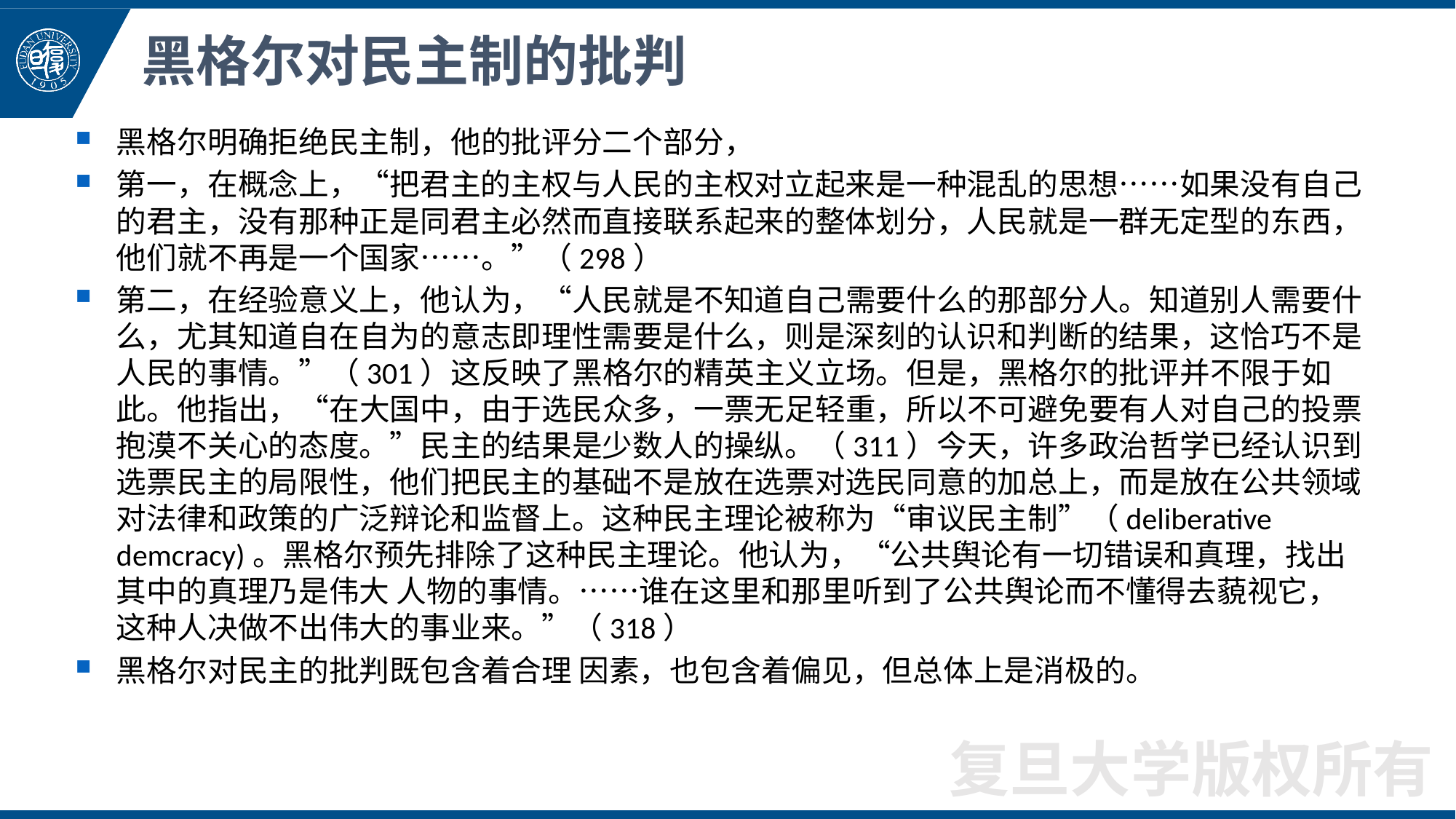

# 黑格尔对民主制的批判
黑格尔明确拒绝民主制，他的批评分二个部分，
第一，在概念上，“把君主的主权与人民的主权对立起来是一种混乱的思想……如果没有自己的君主，没有那种正是同君主必然而直接联系起来的整体划分，人民就是一群无定型的东西，他们就不再是一个国家……。”（298）
第二，在经验意义上，他认为，“人民就是不知道自己需要什么的那部分人。知道别人需要什么，尤其知道自在自为的意志即理性需要是什么，则是深刻的认识和判断的结果，这恰巧不是人民的事情。”（301）这反映了黑格尔的精英主义立场。但是，黑格尔的批评并不限于如此。他指出，“在大国中，由于选民众多，一票无足轻重，所以不可避免要有人对自己的投票抱漠不关心的态度。”民主的结果是少数人的操纵。（311）今天，许多政治哲学已经认识到选票民主的局限性，他们把民主的基础不是放在选票对选民同意的加总上，而是放在公共领域对法律和政策的广泛辩论和监督上。这种民主理论被称为“审议民主制”（deliberative demcracy)。黑格尔预先排除了这种民主理论。他认为，“公共舆论有一切错误和真理，找出其中的真理乃是伟大 人物的事情。……谁在这里和那里听到了公共舆论而不懂得去藐视它，这种人决做不出伟大的事业来。”（318）
黑格尔对民主的批判既包含着合理 因素，也包含着偏见，但总体上是消极的。